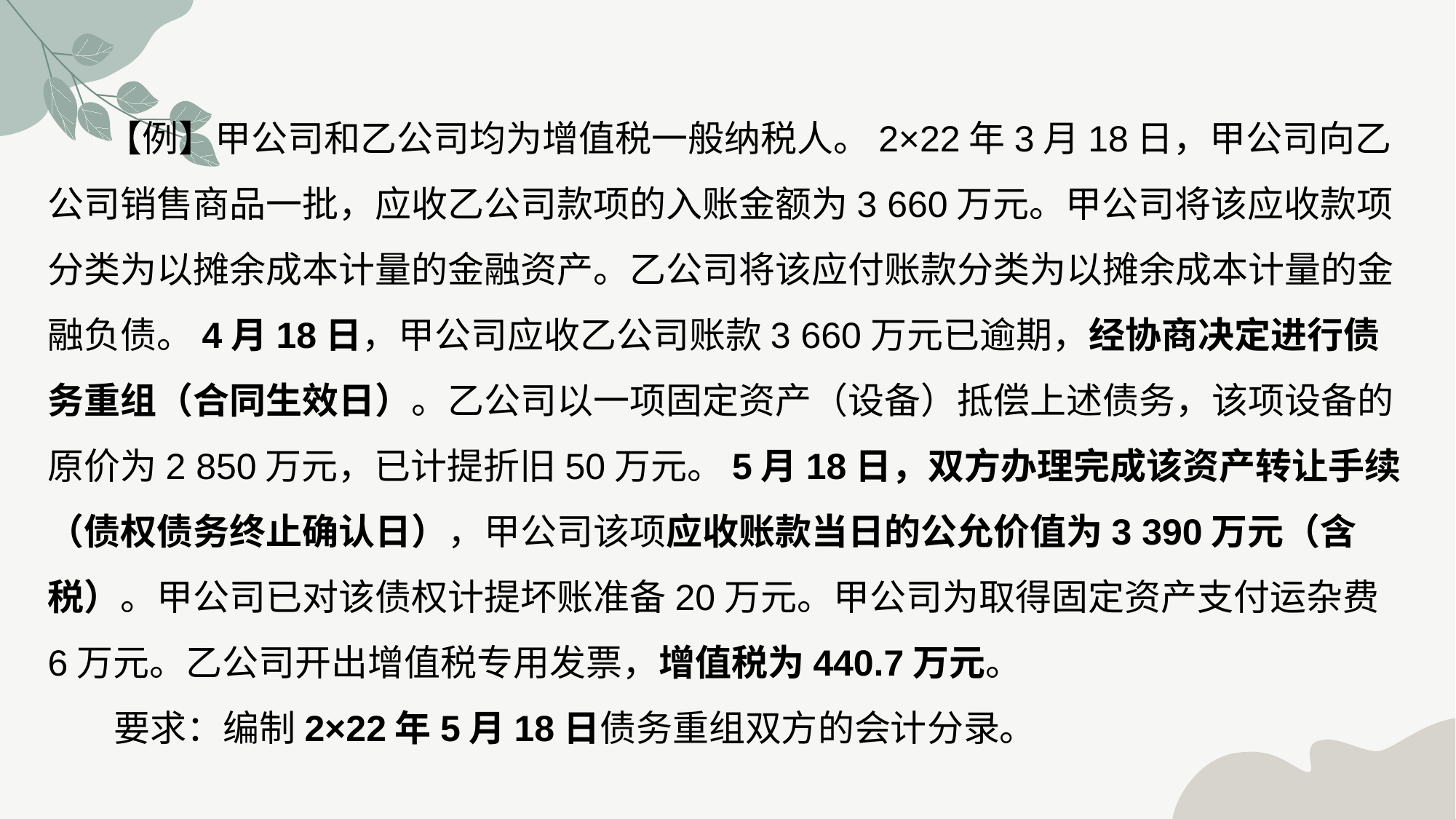

【例】甲公司和乙公司均为增值税一般纳税人。2×22年3月18日，甲公司向乙公司销售商品一批，应收乙公司款项的入账金额为3 660万元。甲公司将该应收款项分类为以摊余成本计量的金融资产。乙公司将该应付账款分类为以摊余成本计量的金融负债。4月18日，甲公司应收乙公司账款3 660万元已逾期，经协商决定进行债务重组（合同生效日）。乙公司以一项固定资产（设备）抵偿上述债务，该项设备的原价为2 850万元，已计提折旧50万元。5月18日，双方办理完成该资产转让手续（债权债务终止确认日），甲公司该项应收账款当日的公允价值为3 390万元（含税）。甲公司已对该债权计提坏账准备20万元。甲公司为取得固定资产支付运杂费6万元。乙公司开出增值税专用发票，增值税为440.7万元。
       要求：编制2×22年5月18日债务重组双方的会计分录。